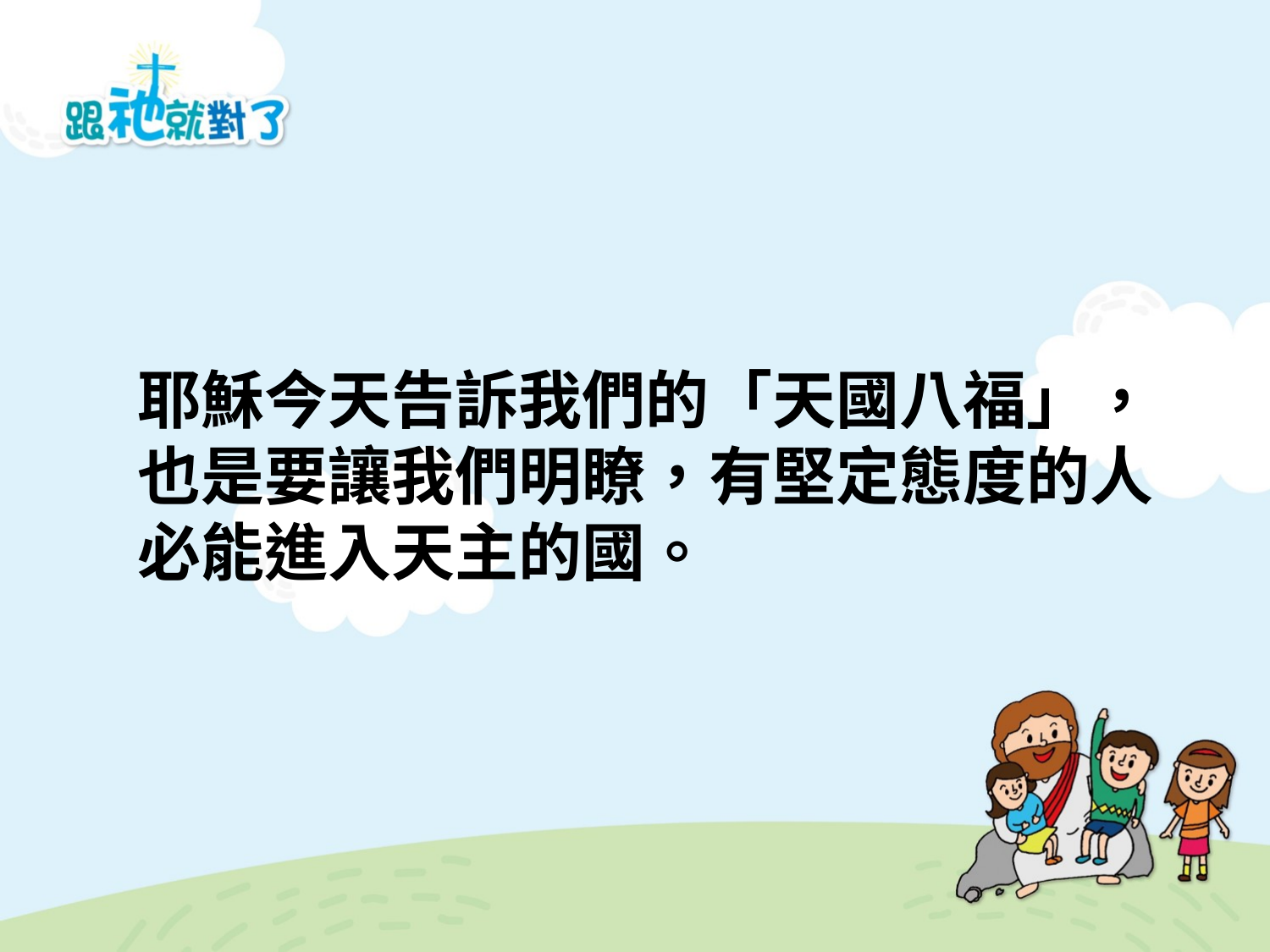

耶穌今天告訴我們的「天國八福」，也是要讓我們明瞭，有堅定態度的人必能進入天主的國。